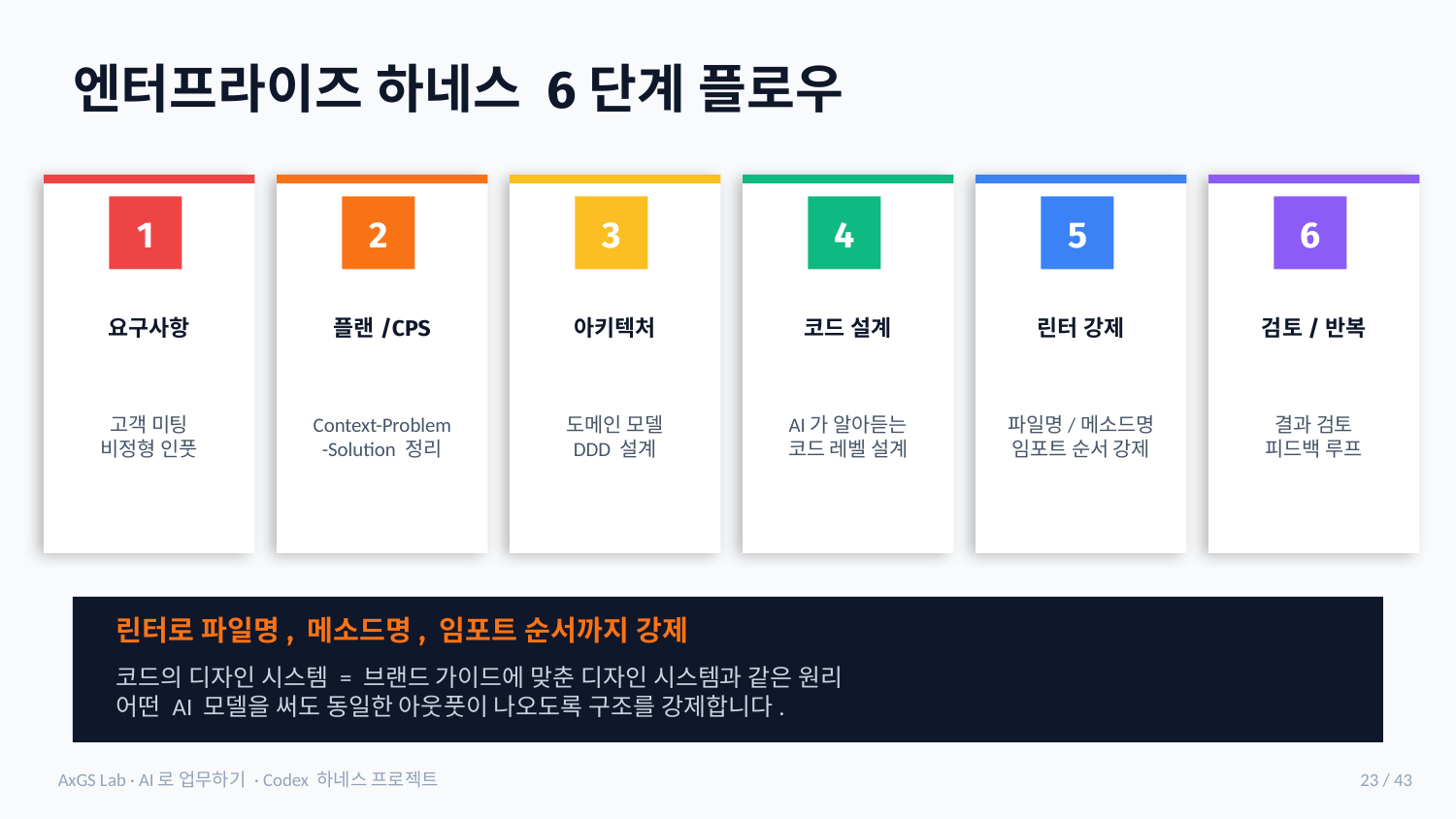

엔터프라이즈 하네스 6단계 플로우

1

2

3

4

5

6
요구사항
플랜/CPS
아키텍처
코드 설계
린터 강제
검토/반복
고객 미팅
비정형 인풋
Context-Problem
-Solution 정리
도메인 모델
DDD 설계
AI가 알아듣는
코드 레벨 설계
파일명/메소드명
임포트 순서 강제
결과 검토
피드백 루프

린터로 파일명, 메소드명, 임포트 순서까지 강제
코드의 디자인 시스템 = 브랜드 가이드에 맞춘 디자인 시스템과 같은 원리
어떤 AI 모델을 써도 동일한 아웃풋이 나오도록 구조를 강제합니다.
AxGS Lab · AI로 업무하기 · Codex 하네스 프로젝트
23 / 43